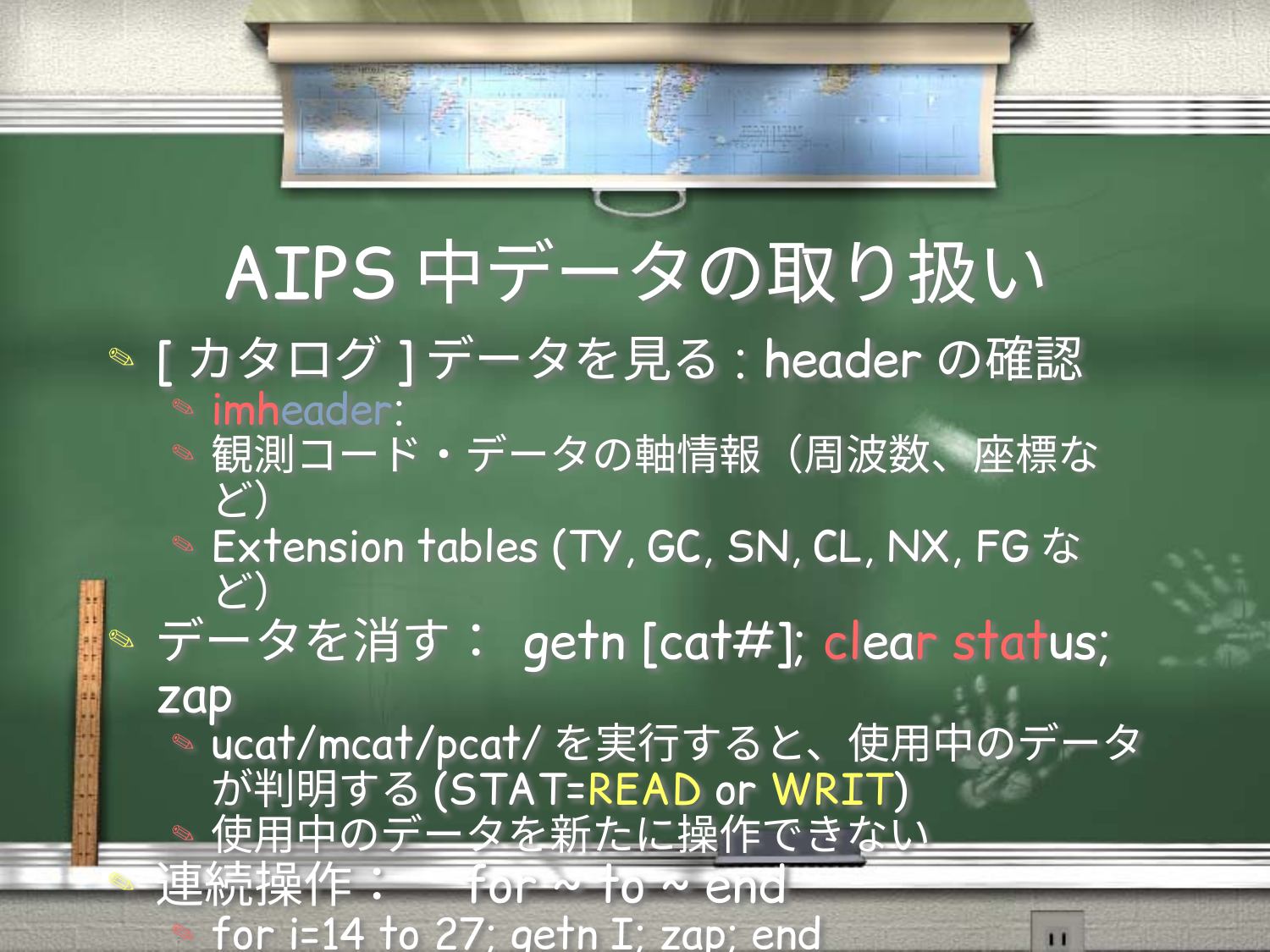

# AIPS中データの取り扱い
[カタログ]データを見る: headerの確認
imheader:
観測コード・データの軸情報（周波数、座標など）
Extension tables (TY, GC, SN, CL, NX, FGなど）
データを消す： getn [cat#]; clear status; zap
ucat/mcat/pcat/を実行すると、使用中のデータが判明する(STAT=READ or WRIT)
使用中のデータを新たに操作できない
連続操作：　for ~ to ~ end
for i=14 to 27; getn I; zap; end